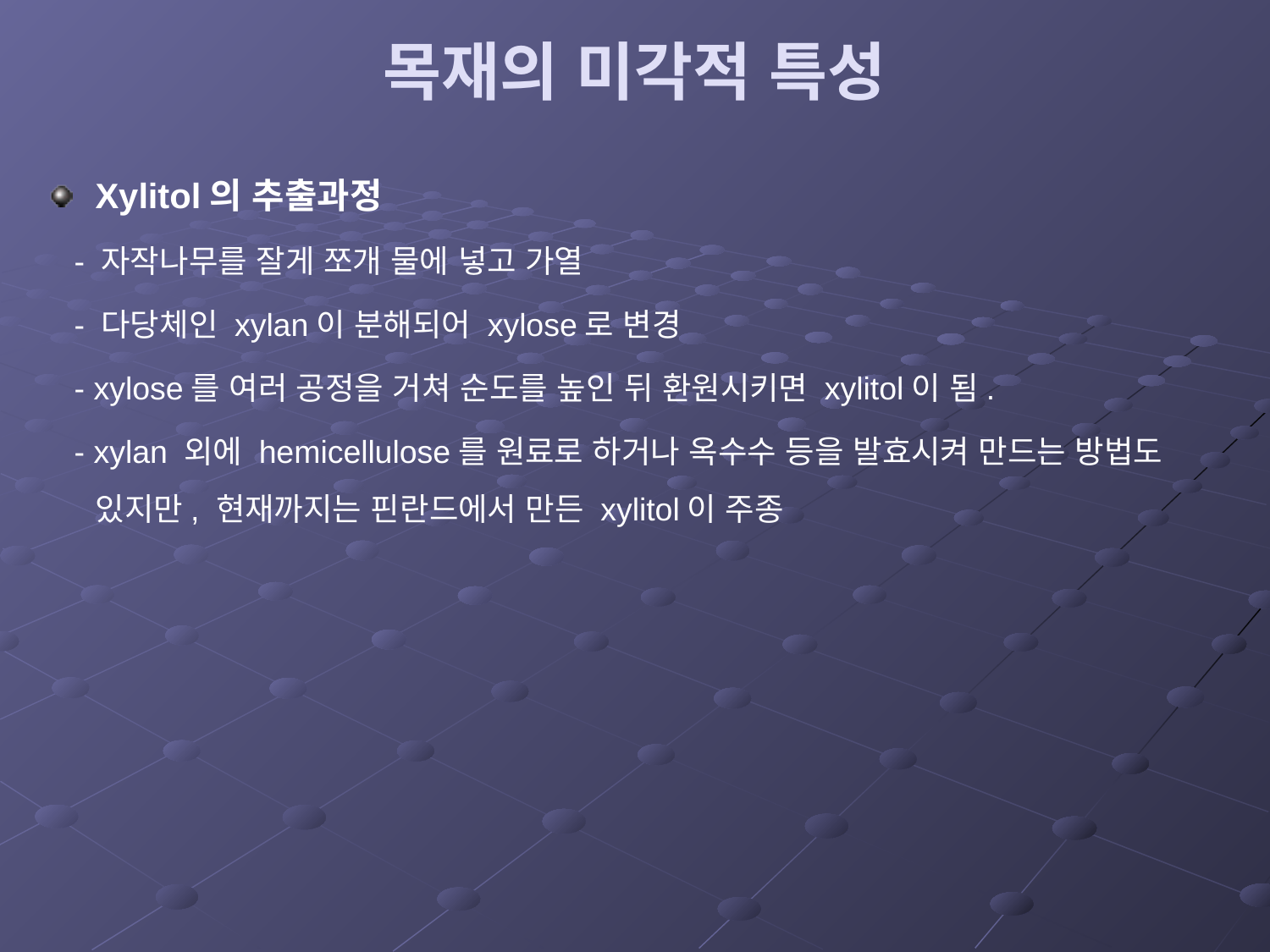

# 목재의 미각적 특성
Xylitol의 추출과정
   - 자작나무를 잘게 쪼개 물에 넣고 가열
   - 다당체인 xylan이 분해되어 xylose로 변경
   - xylose를 여러 공정을 거쳐 순도를 높인 뒤 환원시키면 xylitol이 됨.
   - xylan 외에 hemicellulose를 원료로 하거나 옥수수 등을 발효시켜 만드는 방법도 있지만, 현재까지는 핀란드에서 만든 xylitol이 주종